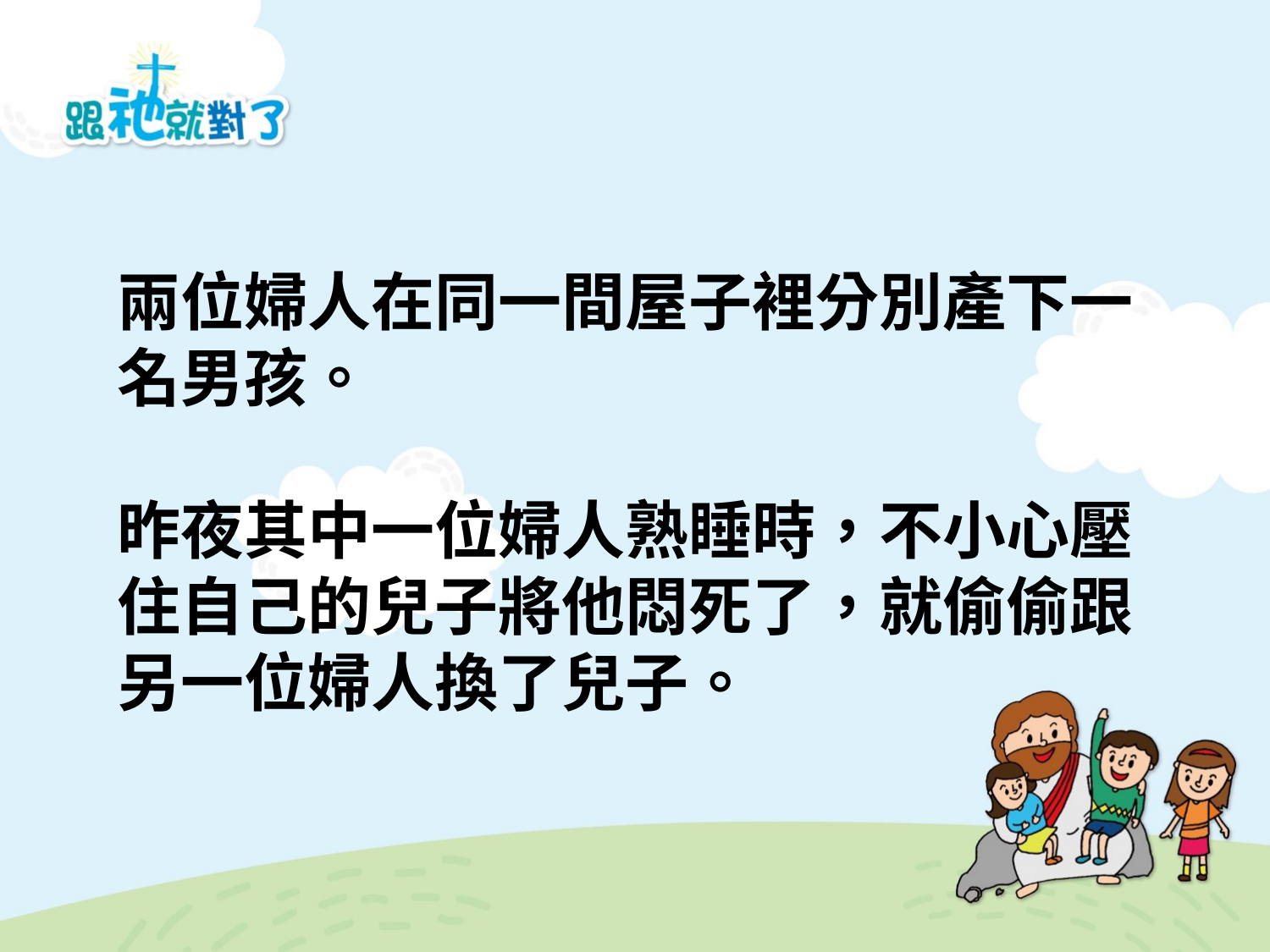

兩位婦人在同一間屋子裡分別產下一名男孩。

昨夜其中一位婦人熟睡時，不小心壓住自己的兒子將他悶死了，就偷偷跟另一位婦人換了兒子。